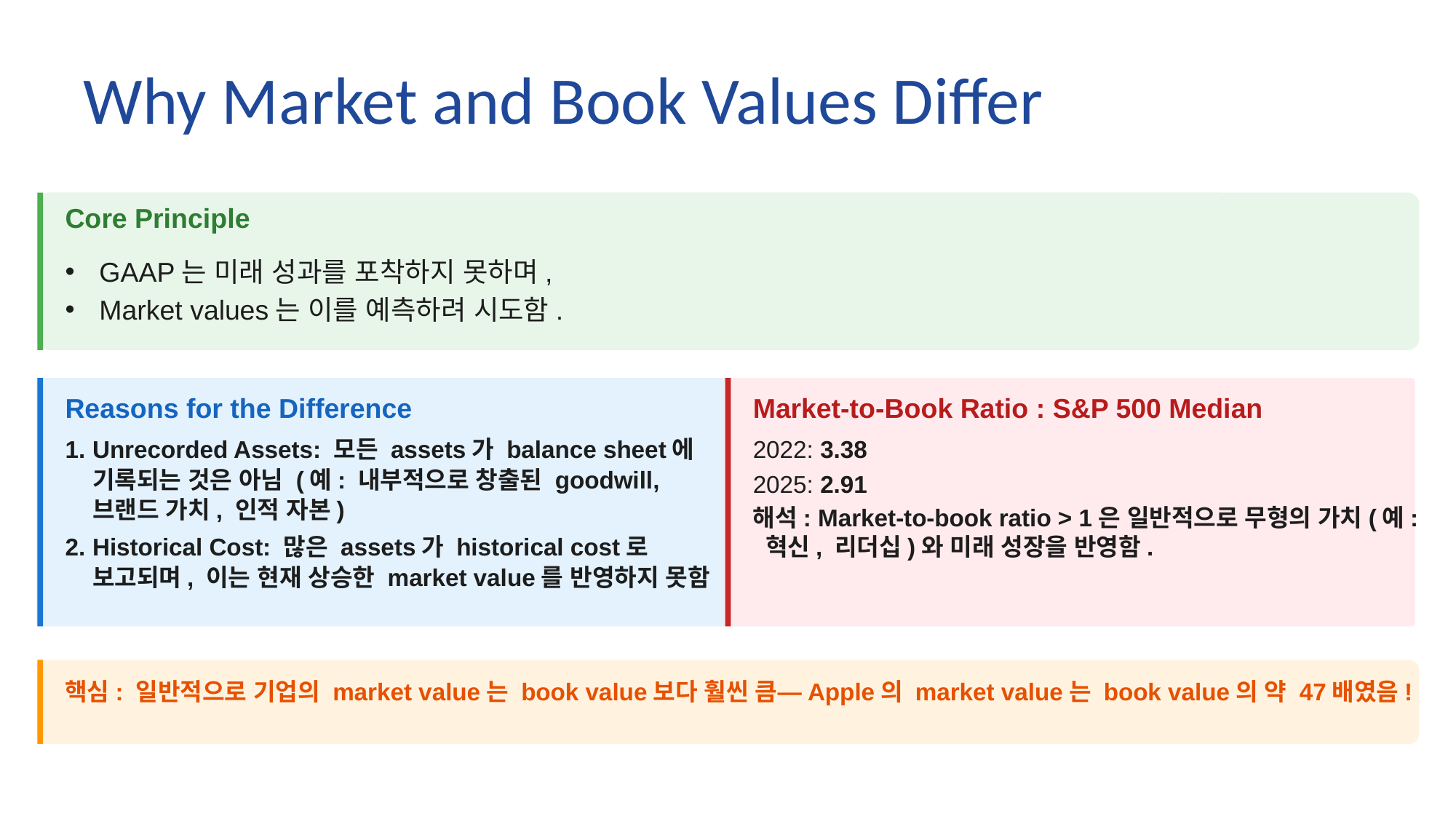

Why Market and Book Values Differ

Core Principle

GAAP는 미래 성과를 포착하지 못하며,
Market values는 이를 예측하려 시도함.

Reasons for the Difference

Market-to-Book Ratio : S&P 500 Median

2022: 3.38
2025: 2.91
해석: Market-to-book ratio > 1은 일반적으로 무형의 가치(예: 혁신, 리더십)와 미래 성장을 반영함.

Unrecorded Assets: 모든 assets가 balance sheet에 기록되는 것은 아님 (예: 내부적으로 창출된 goodwill, 브랜드 가치, 인적 자본)
Historical Cost: 많은 assets가 historical cost로 보고되며, 이는 현재 상승한 market value를 반영하지 못함

핵심: 일반적으로 기업의 market value는 book value보다 훨씬 큼—Apple의 market value는 book value의 약 47배였음!